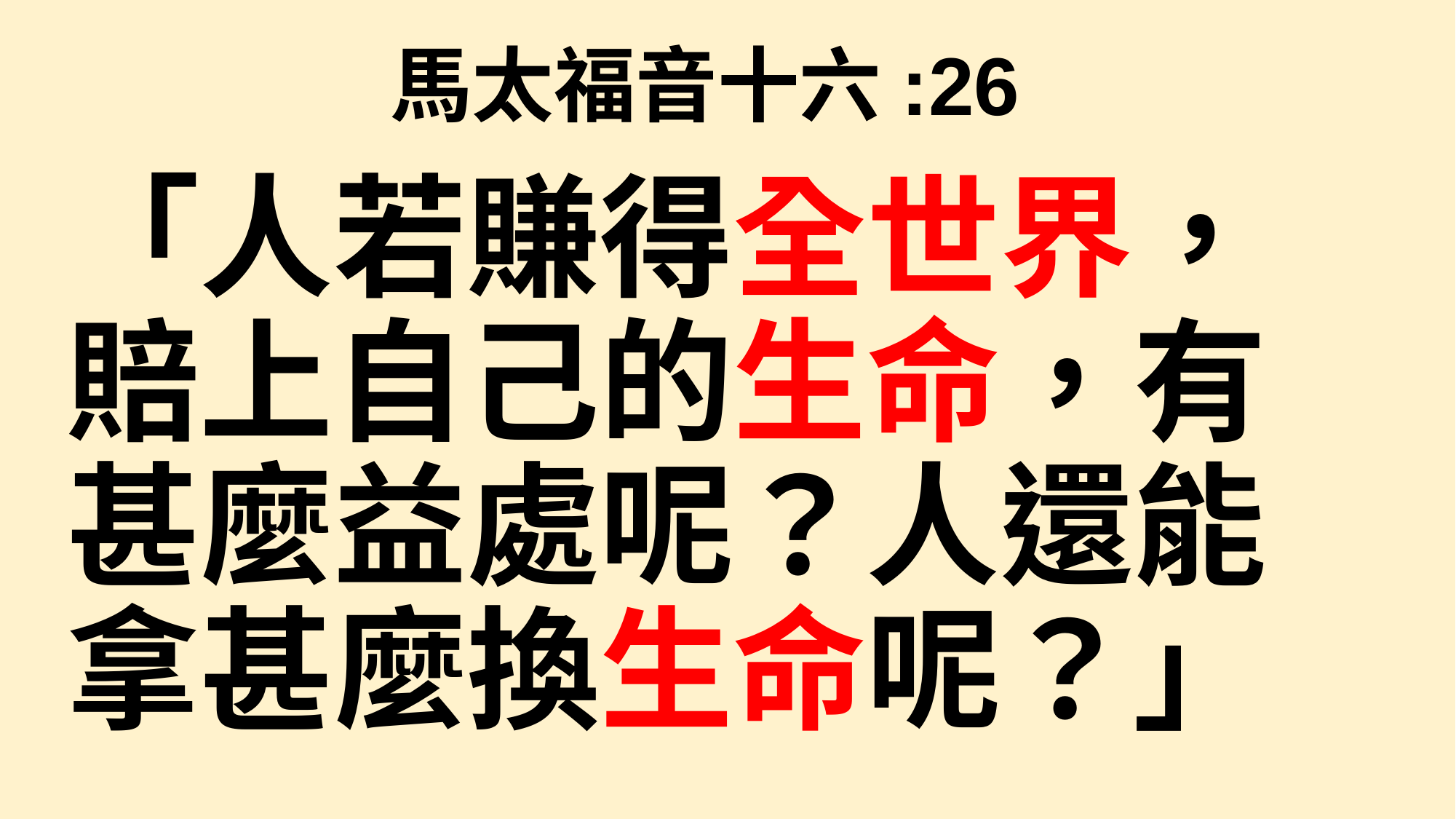

# 馬太福音十六:26
「人若賺得全世界，賠上自己的生命，有甚麼益處呢？人還能拿甚麼換生命呢？」